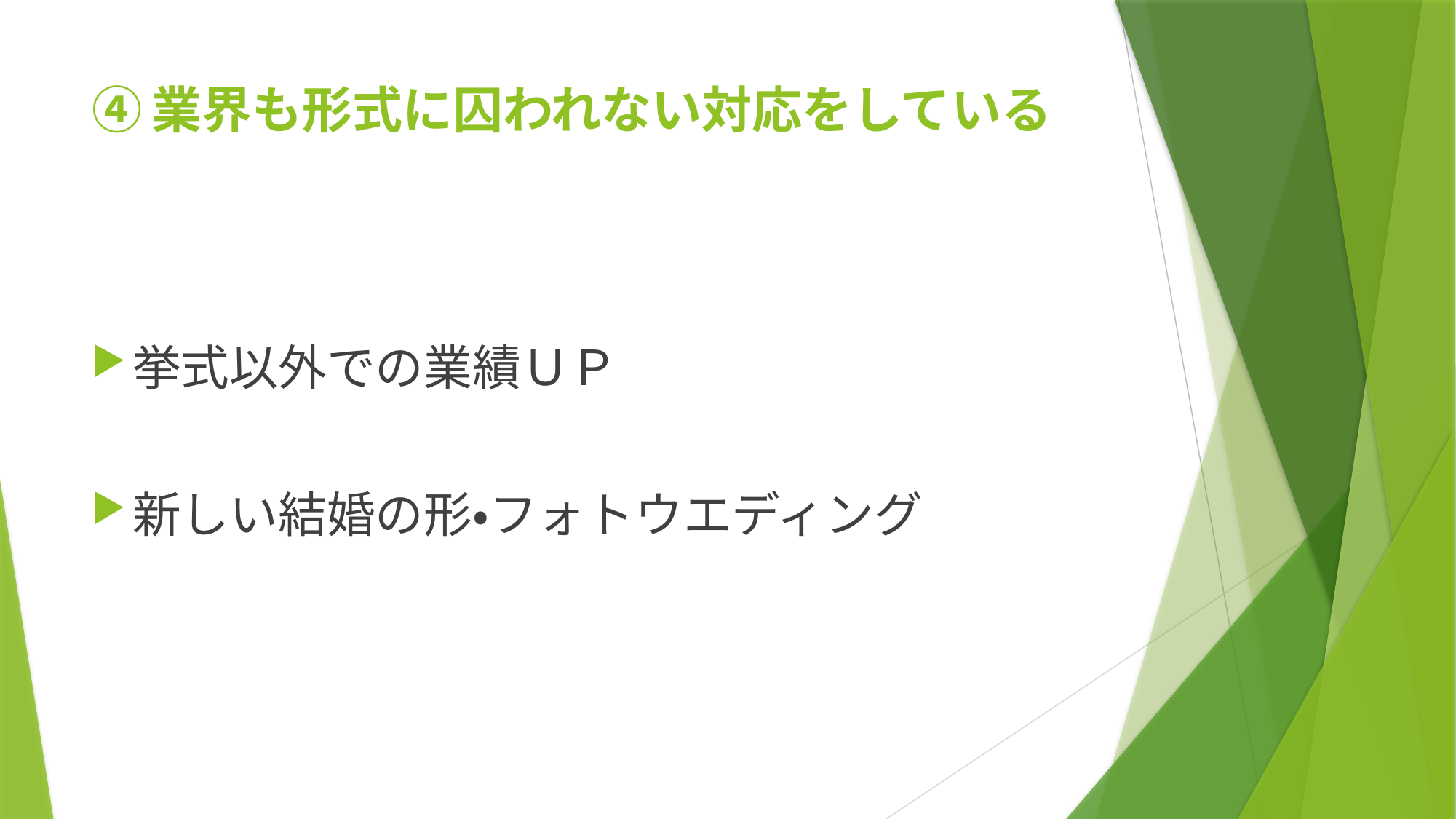

# ④業界も形式に囚われない対応をしている

挙式以外での業績ＵＰ

新しい結婚の形・フォトウエディング